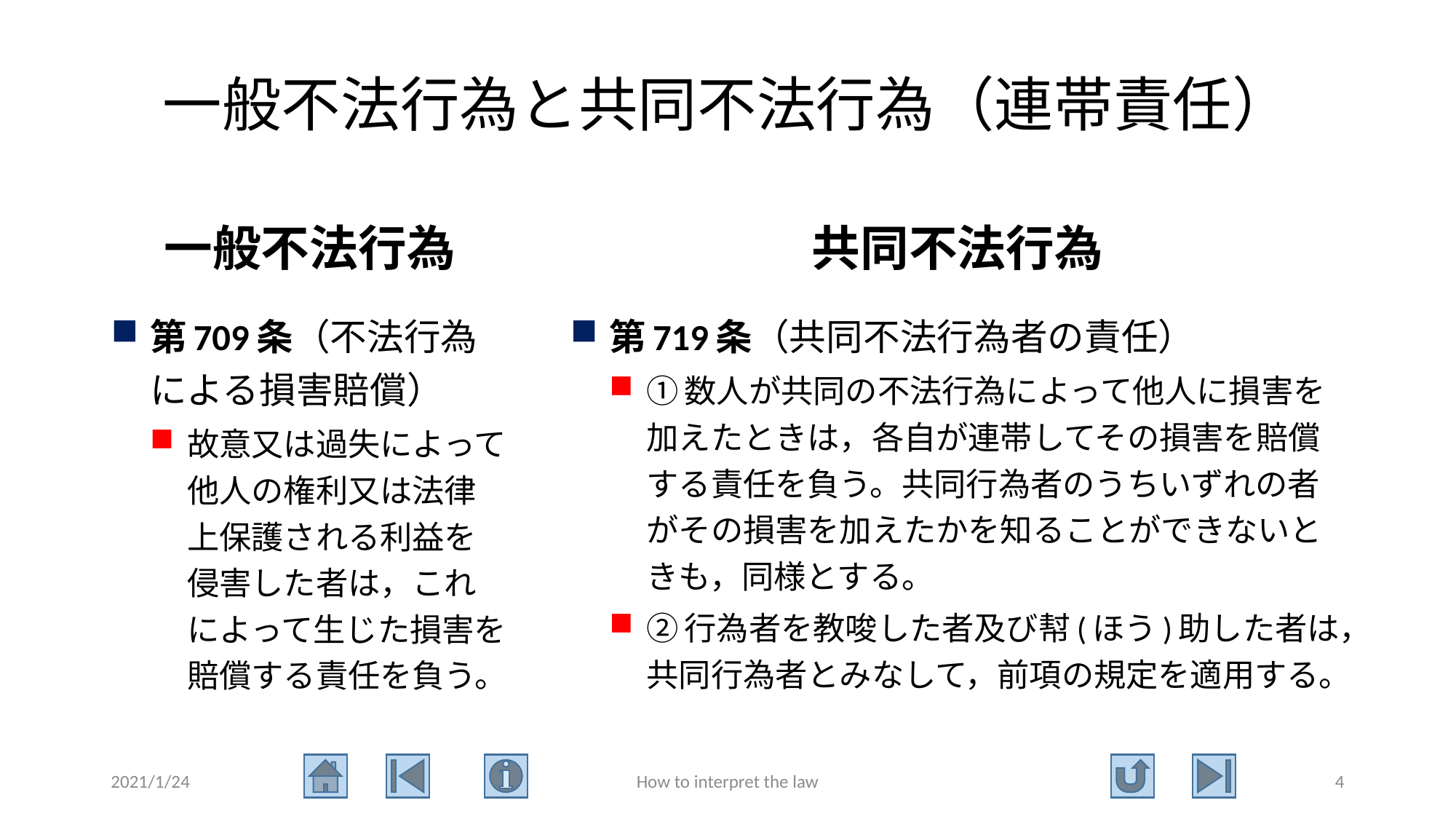

# 一般不法行為と共同不法行為（連帯責任）
一般不法行為
共同不法行為
第709条（不法行為による損害賠償）
故意又は過失によって他人の権利又は法律上保護される利益を侵害した者は，これによって生じた損害を賠償する責任を負う。
第719条（共同不法行為者の責任）
①数人が共同の不法行為によって他人に損害を加えたときは，各自が連帯してその損害を賠償する責任を負う。共同行為者のうちいずれの者がその損害を加えたかを知ることができないときも，同様とする。
②行為者を教唆した者及び幇(ほう)助した者は，共同行為者とみなして，前項の規定を適用する。
2021/1/24
How to interpret the law
4